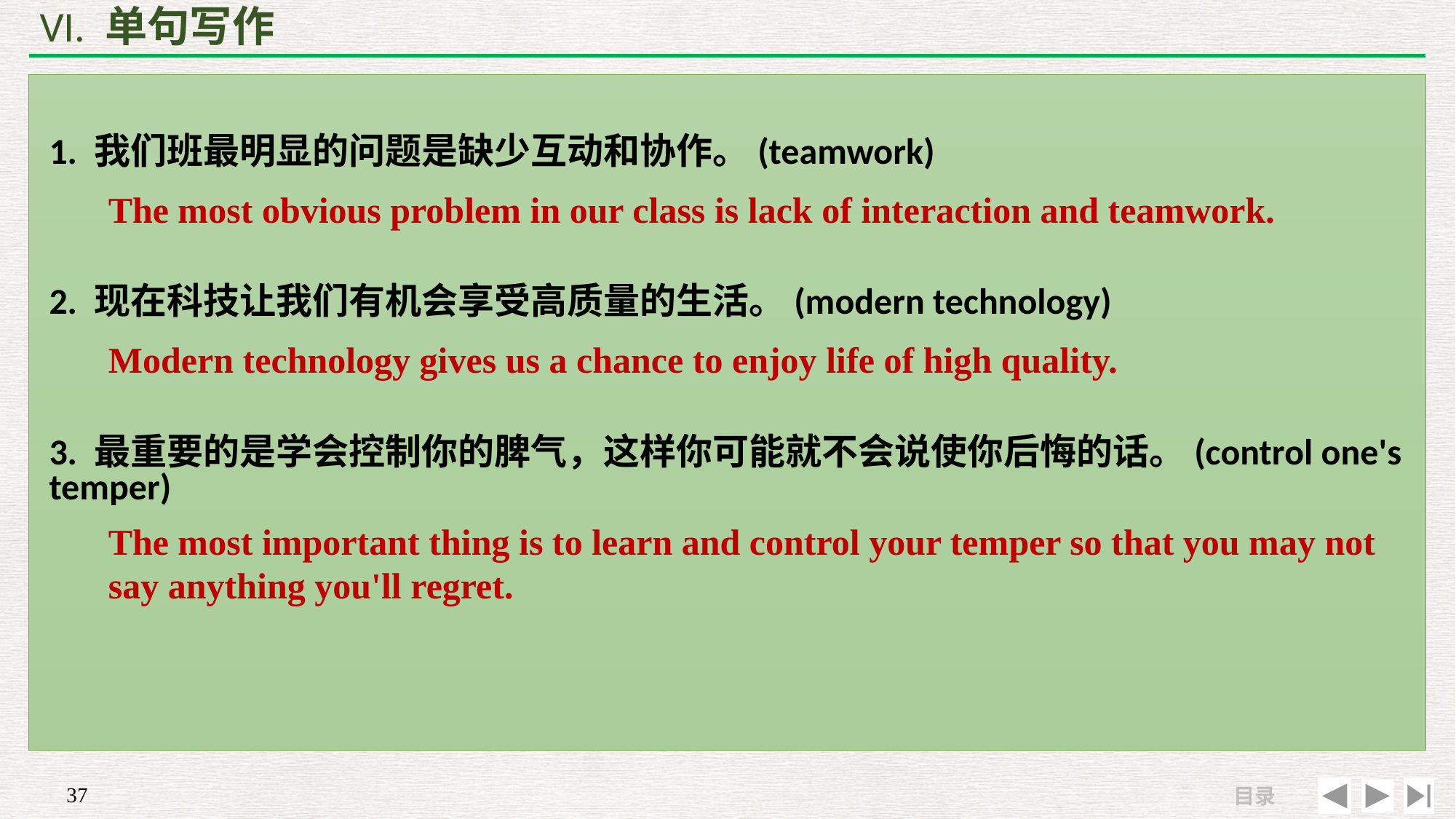

# VI. 单句写作

1. 我们班最明显的问题是缺少互动和协作。(teamwork)

2. 现在科技让我们有机会享受高质量的生活。(modern technology)

3. 最重要的是学会控制你的脾气，这样你可能就不会说使你后悔的话。(control one's temper)
The most obvious problem in our class is lack of interaction and teamwork.
Modern technology gives us a chance to enjoy life of high quality.
The most important thing is to learn and control your temper so that you may not say anything you'll regret.